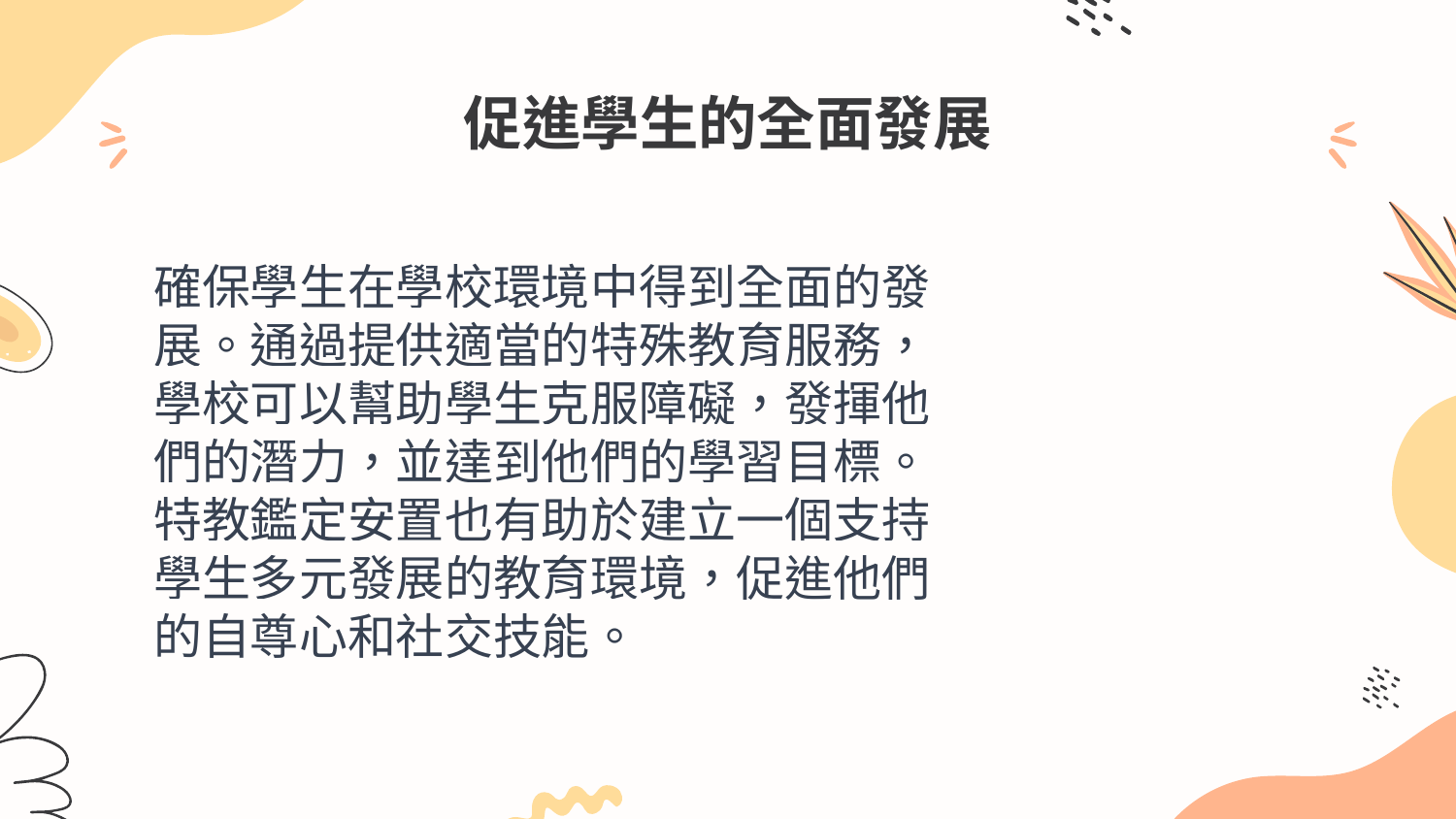

# 促進學生的全面發展
確保學生在學校環境中得到全面的發展。通過提供適當的特殊教育服務，學校可以幫助學生克服障礙，發揮他們的潛力，並達到他們的學習目標。特教鑑定安置也有助於建立一個支持學生多元發展的教育環境，促進他們的自尊心和社交技能。